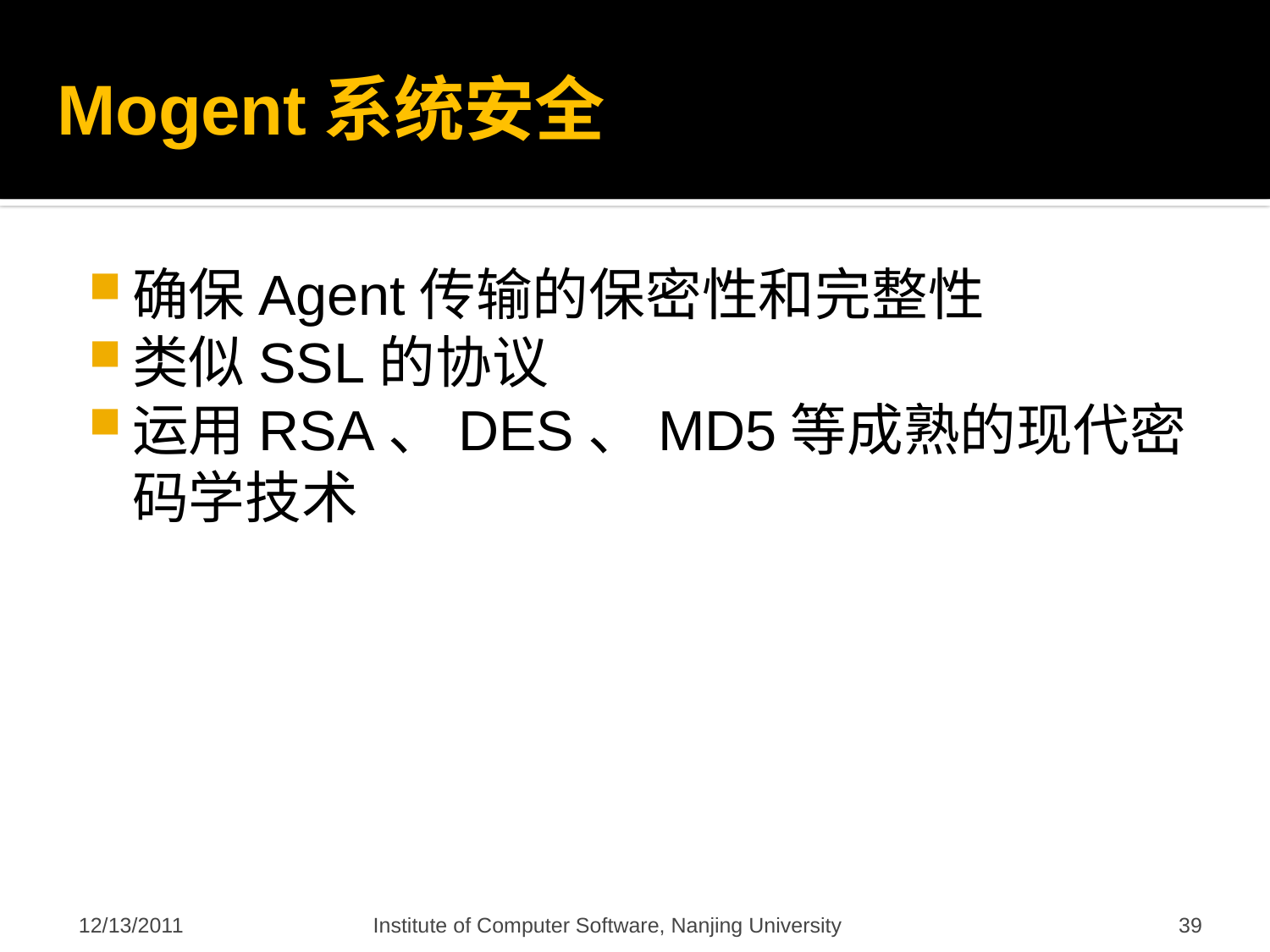

# Mogent系统安全机制
确保Agent传输的保密性和完整性
类似SSL的协议
运用RSA、DES、MD5等成熟的现代密码学技术
39
12/13/2011
Institute of Computer Software, Nanjing University
39